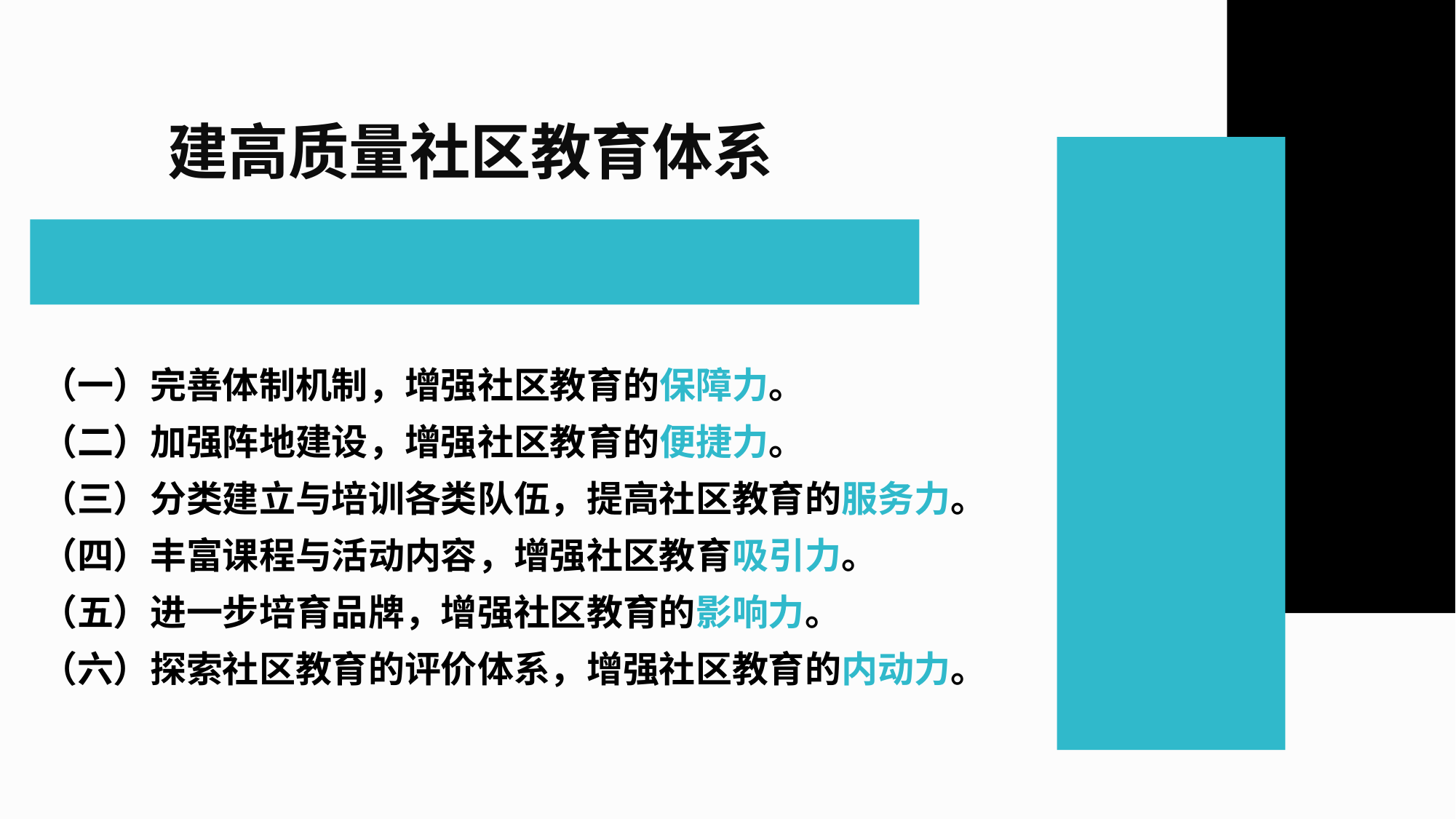

建高质量社区教育体系
（一）完善体制机制，增强社区教育的保障力。
（二）加强阵地建设，增强社区教育的便捷力。
（三）分类建立与培训各类队伍，提高社区教育的服务力。
（四）丰富课程与活动内容，增强社区教育吸引力。
（五）进一步培育品牌，增强社区教育的影响力。
（六）探索社区教育的评价体系，增强社区教育的内动力。